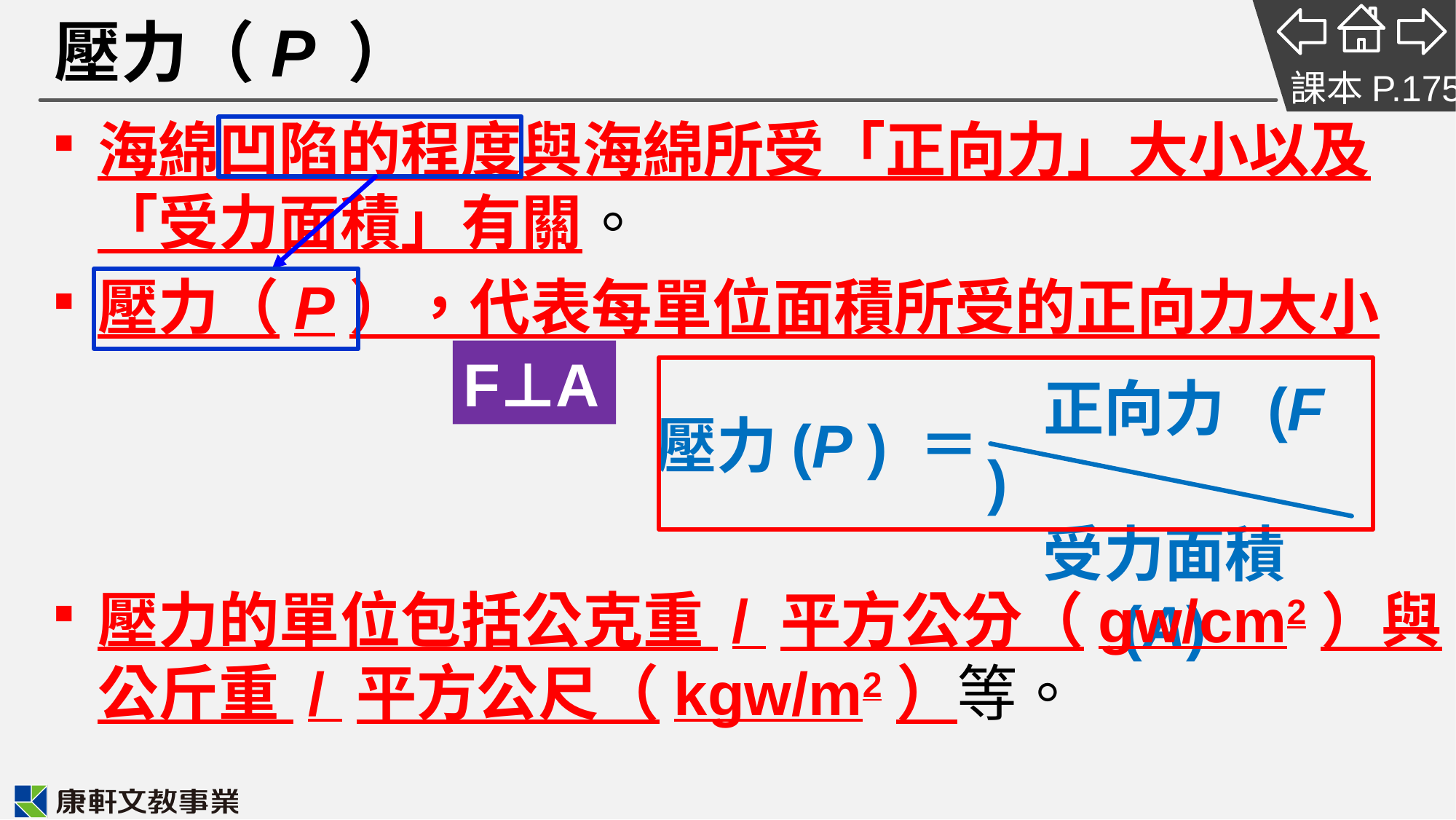

# 壓力（P ）
課本P.175
海綿凹陷的程度與海綿所受「正向力」大小以及「受力面積」有關。
壓力（P），代表每單位面積所受的正向力大小

F⊥A

   正向力  (F )
受力面積 (A)
壓力(P ) ＝
壓力的單位包括公克重 / 平方公分（gw/cm2）與
公斤重 / 平方公尺（kgw/m2）等。